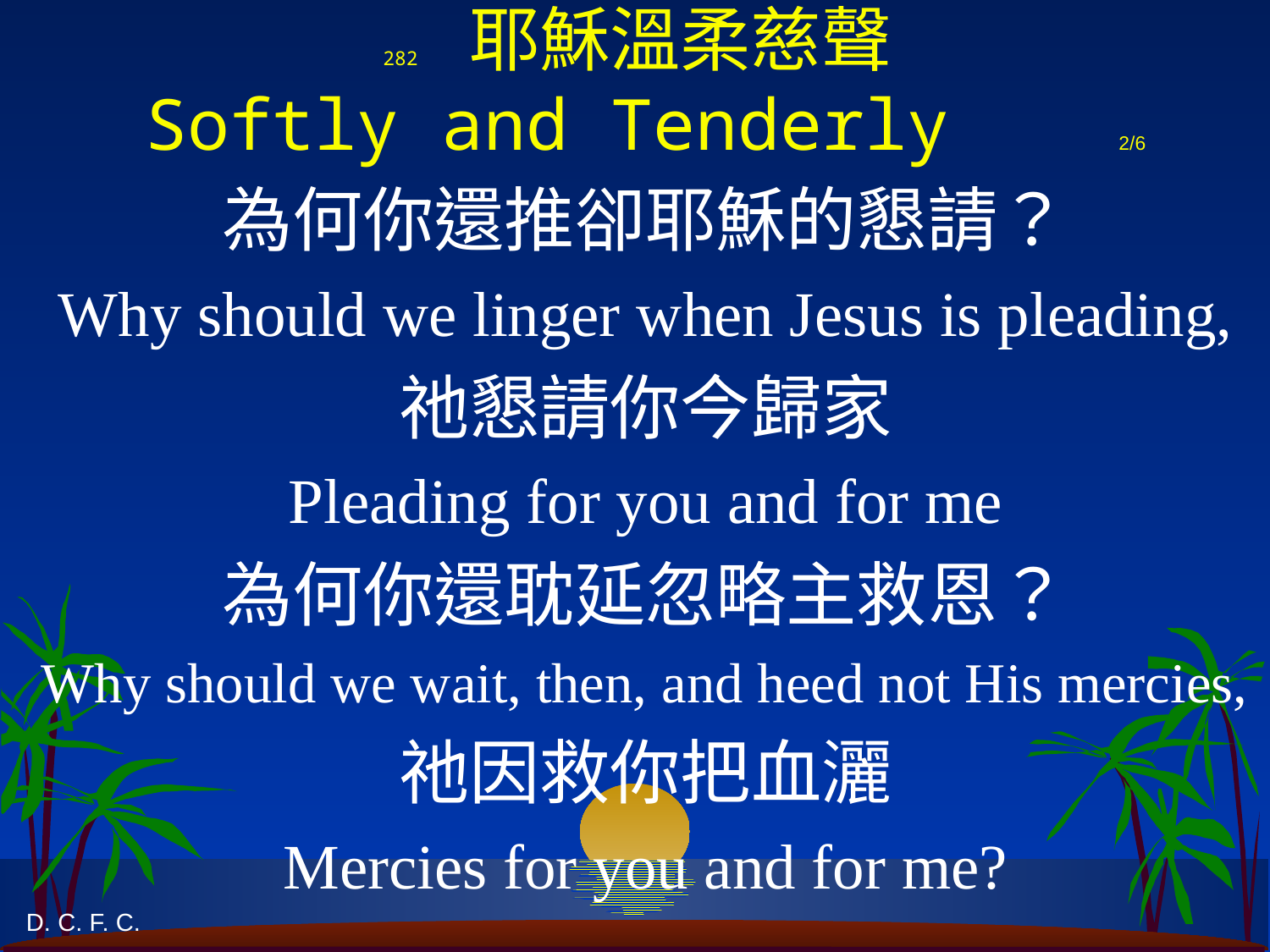

# 282    耶穌溫柔慈聲 Softly and Tenderly    2/6
為何你還推卻耶穌的懇請？
Why should we linger when Jesus is pleading,
祂懇請你今歸家
Pleading for you and for me
為何你還耽延忽略主救恩？
Why should we wait, then, and heed not His mercies,
祂因救你把血灑
Mercies for you and for me?